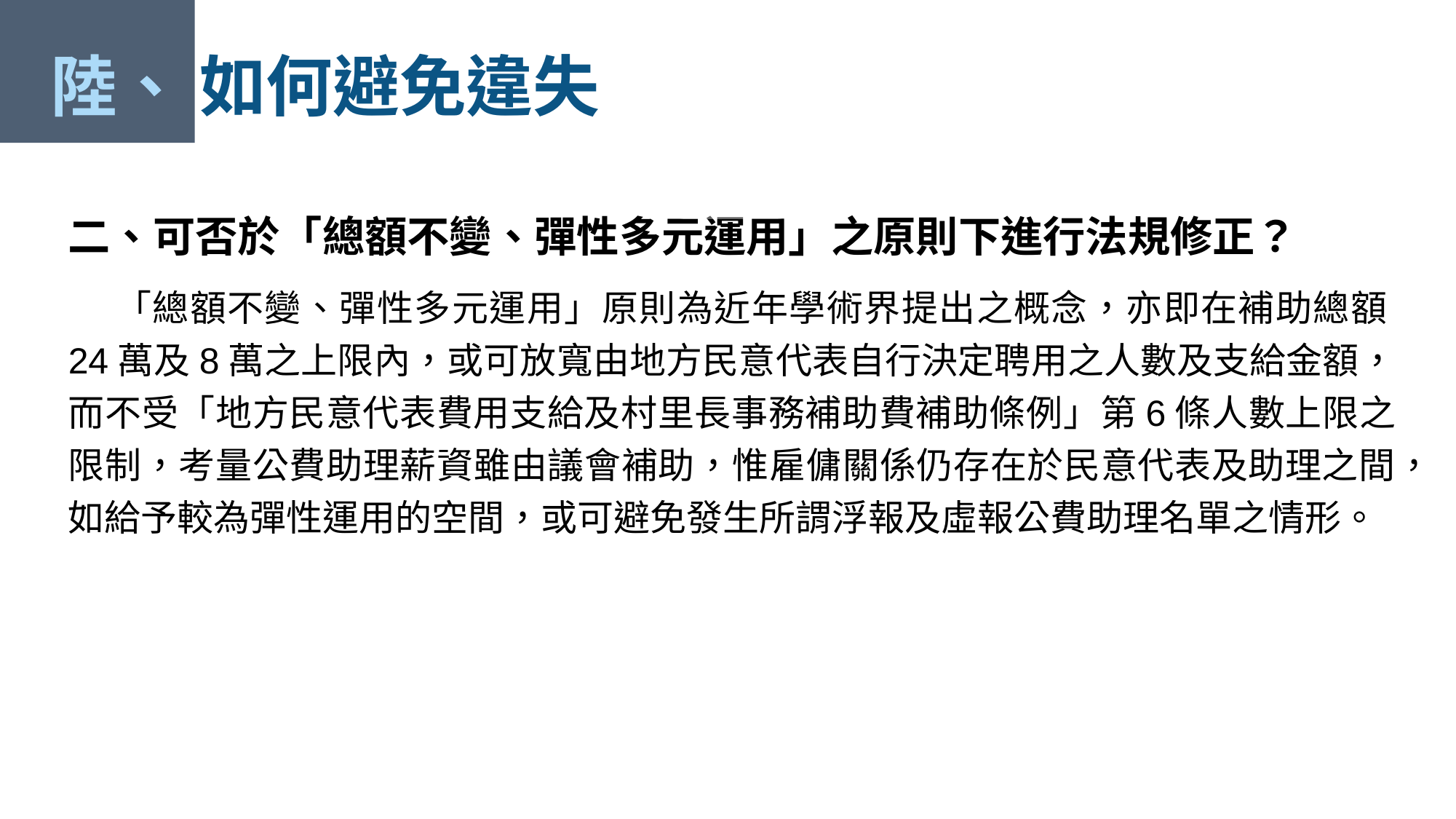

陸、 如何避免違失
二、可否於「總額不變、彈性多元運用」之原則下進行法規修正？
    「總額不變、彈性多元運用」原則為近年學術界提出之概念，亦即在補助總額24萬及8萬之上限內，或可放寬由地方民意代表自行決定聘用之人數及支給金額，而不受「地方民意代表費用支給及村里長事務補助費補助條例」第6條人數上限之限制，考量公費助理薪資雖由議會補助，惟雇傭關係仍存在於民意代表及助理之間，如給予較為彈性運用的空間，或可避免發生所謂浮報及虛報公費助理名單之情形。